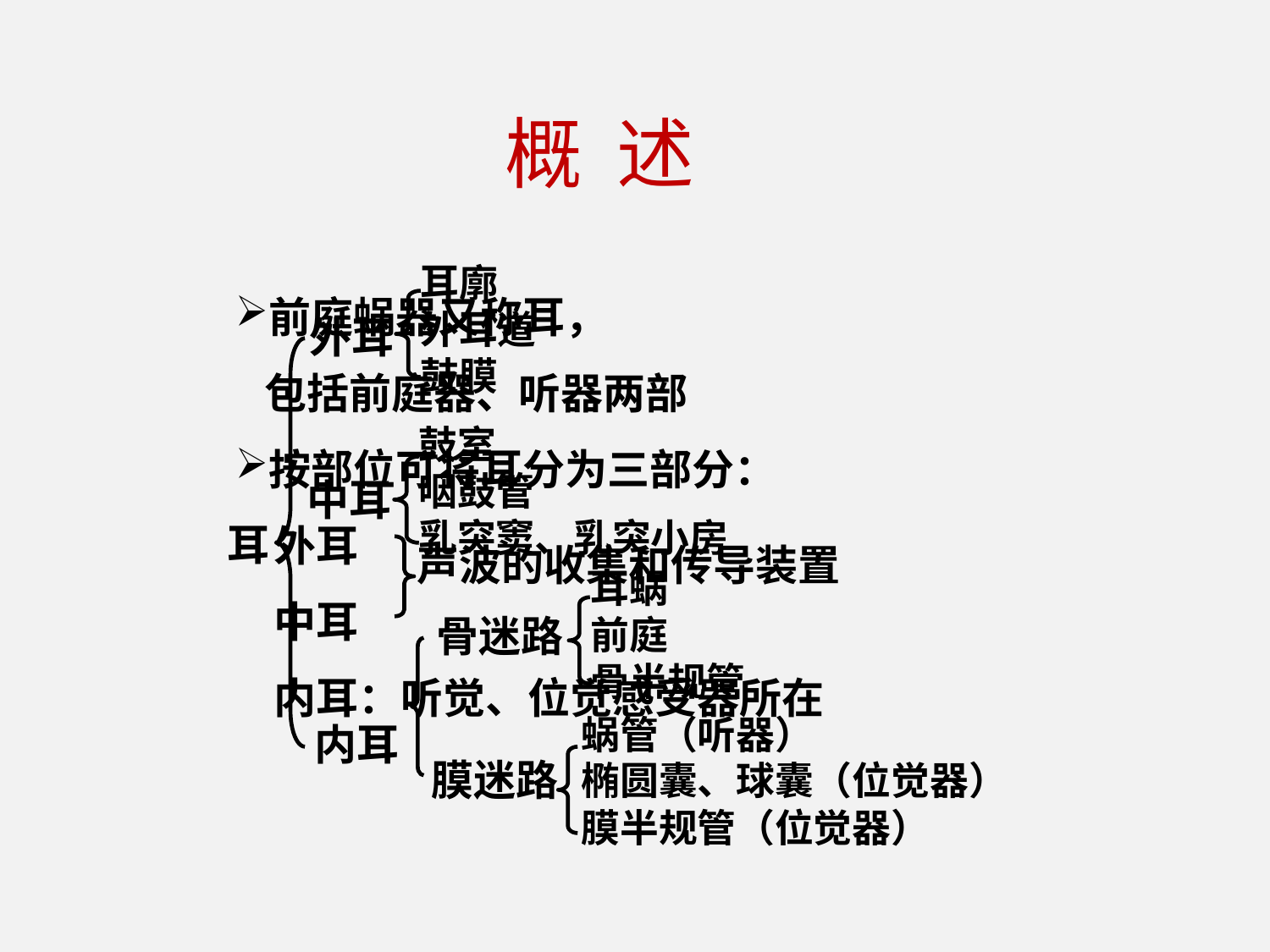

概  述
耳廓
外耳道
鼓膜

外耳

鼓室
咽鼓管
乳突窦、乳突小房

中耳
耳
耳蜗
前庭
骨半规管

骨迷路

蜗管（听器）
椭圆囊、球囊（位觉器）
膜半规管（位觉器）
内耳

膜迷路
前庭蜗器又称耳，
  包括前庭器、听器两部
按部位可将耳分为三部分：
   外耳
   中耳
   内耳：听觉、位觉感受器所在
声波的收集和传导装置